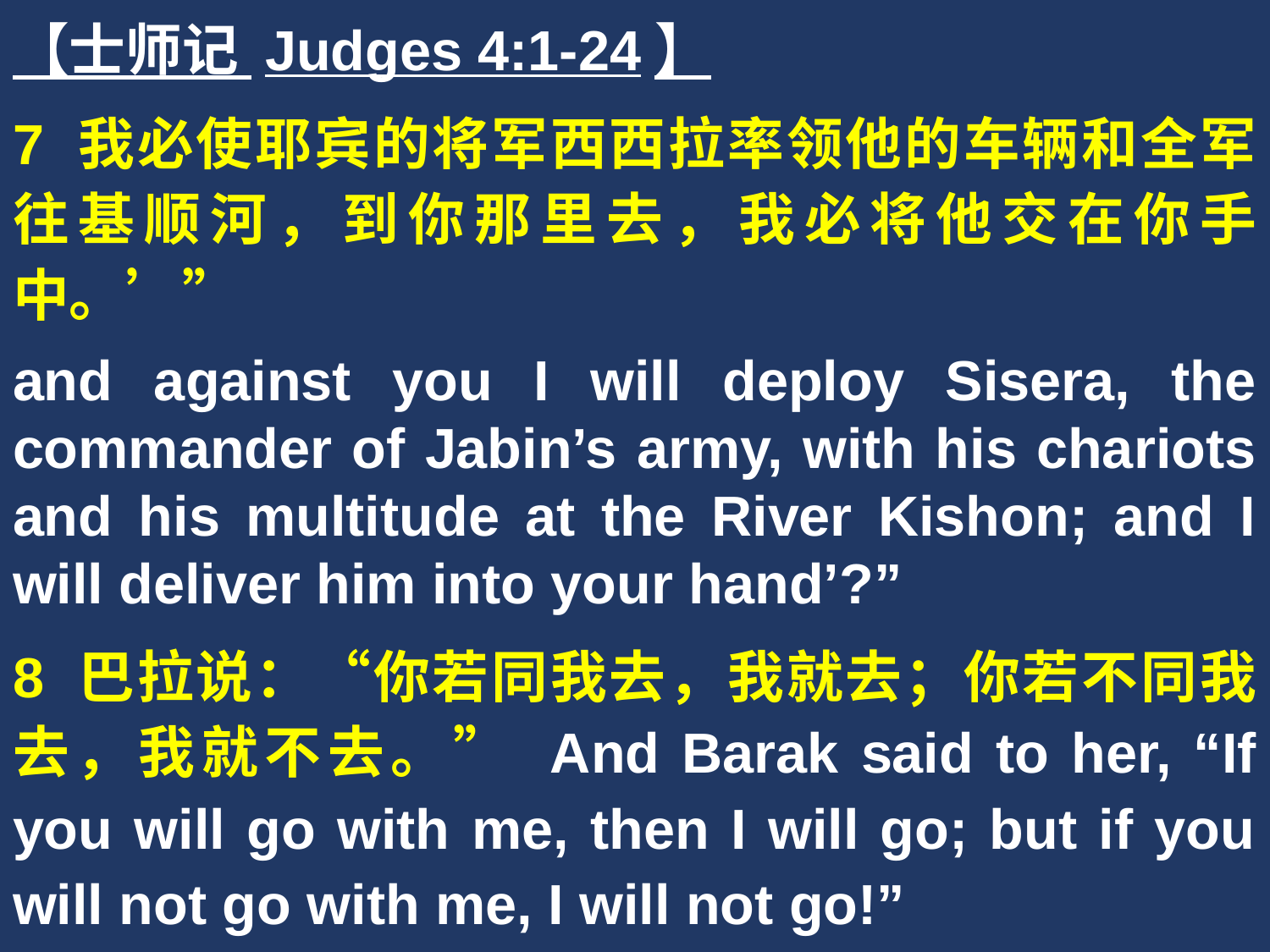

【士师记 Judges 4:1-24】
7 我必使耶宾的将军西西拉率领他的车辆和全军往基顺河，到你那里去，我必将他交在你手中。’”
and against you I will deploy Sisera, the commander of Jabin’s army, with his chariots and his multitude at the River Kishon; and I will deliver him into your hand’?”
8 巴拉说：“你若同我去，我就去；你若不同我去，我就不去。” And Barak said to her, “If you will go with me, then I will go; but if you will not go with me, I will not go!”